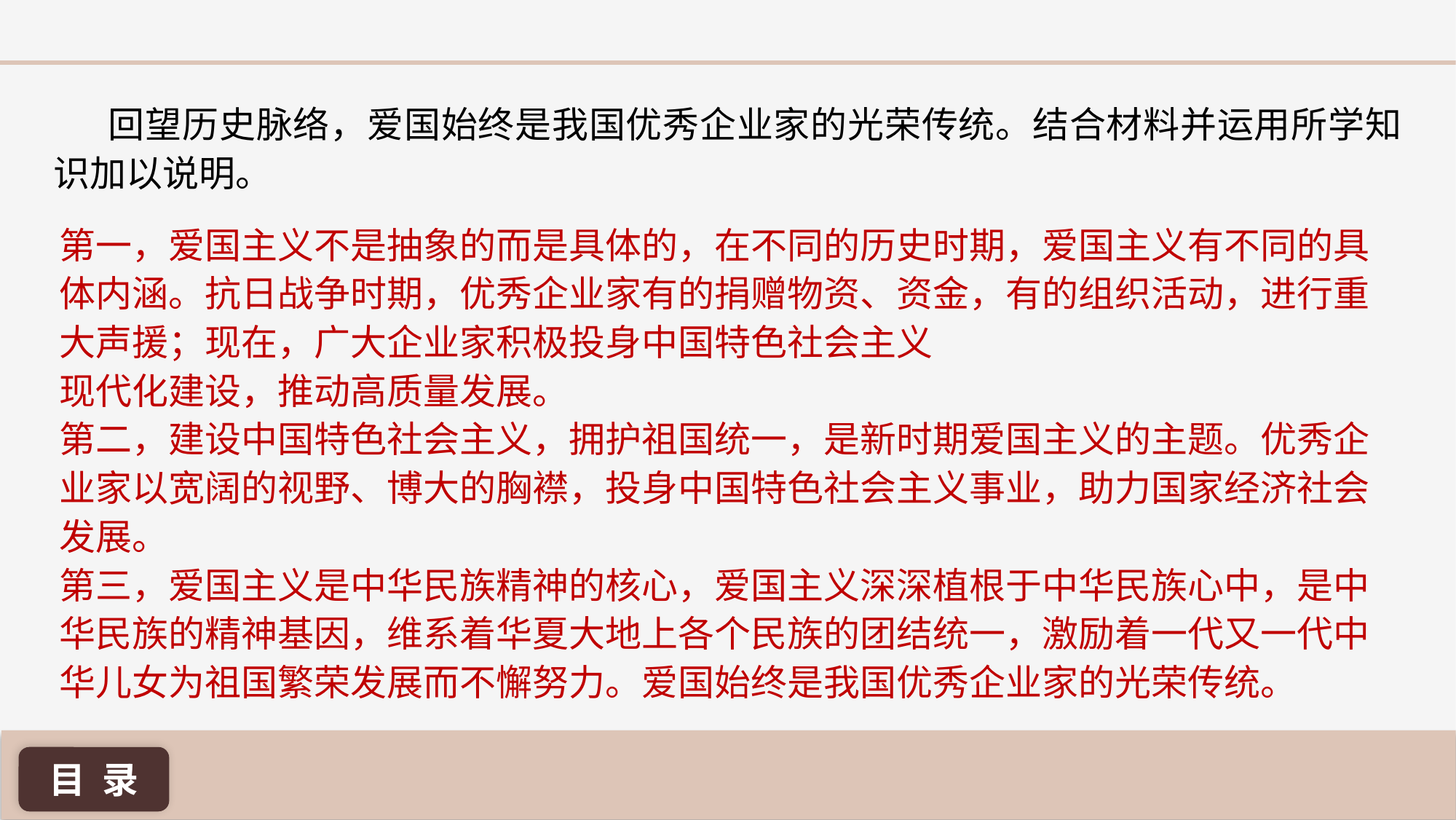

回望历史脉络，爱国始终是我国优秀企业家的光荣传统。结合材料并运用所学知识加以说明。
第一，爱国主义不是抽象的而是具体的，在不同的历史时期，爱国主义有不同的具体内涵。抗日战争时期，优秀企业家有的捐赠物资、资金，有的组织活动，进行重大声援；现在，广大企业家积极投身中国特色社会主义
现代化建设，推动高质量发展。
第二，建设中国特色社会主义，拥护祖国统一，是新时期爱国主义的主题。优秀企业家以宽阔的视野、博大的胸襟，投身中国特色社会主义事业，助力国家经济社会发展。
第三，爱国主义是中华民族精神的核心，爱国主义深深植根于中华民族心中，是中华民族的精神基因，维系着华夏大地上各个民族的团结统一，激励着一代又一代中华儿女为祖国繁荣发展而不懈努力。爱国始终是我国优秀企业家的光荣传统。